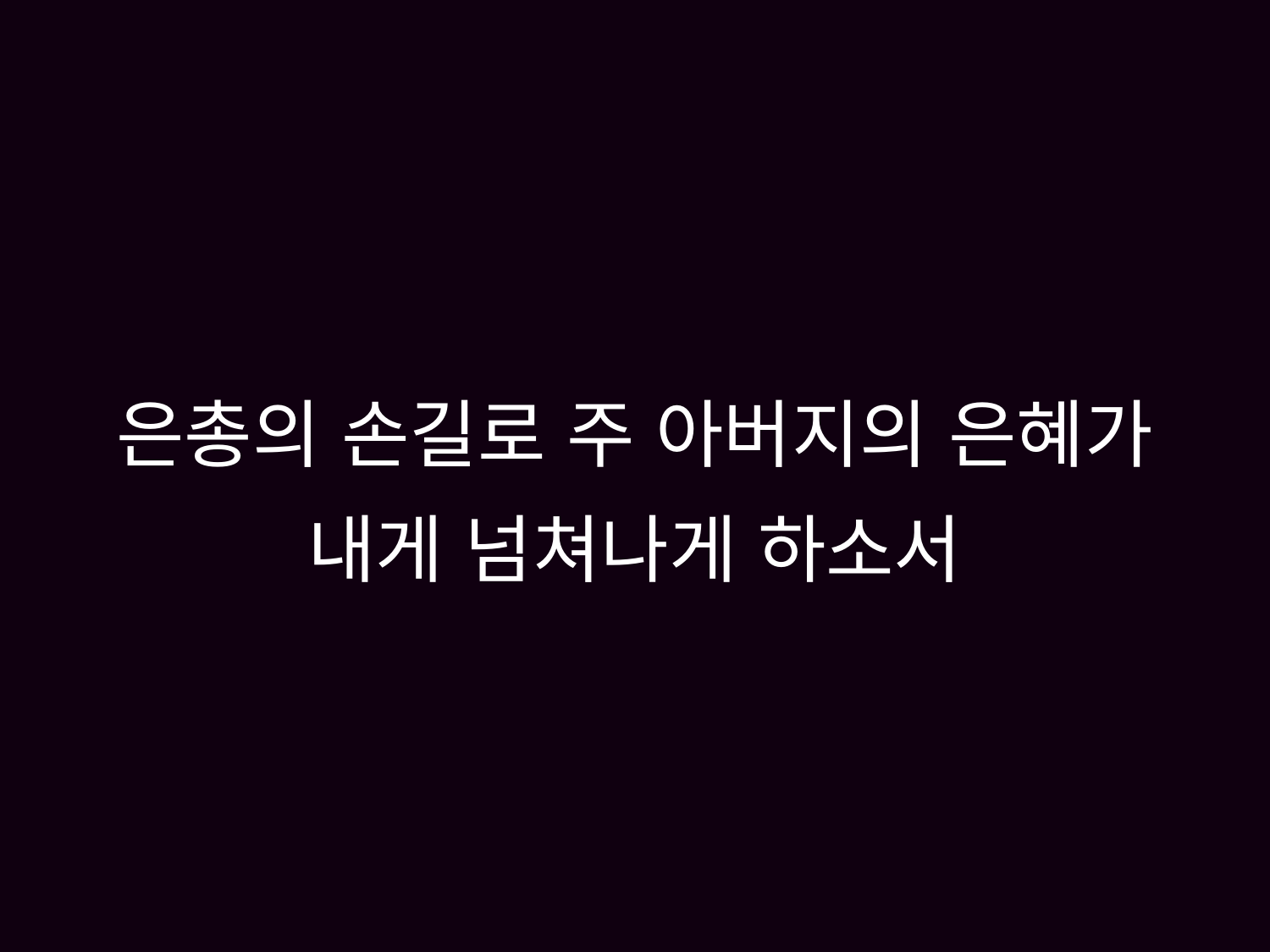

# 은총의 손길로 주 아버지의 은혜가 내게 넘쳐나게 하소서